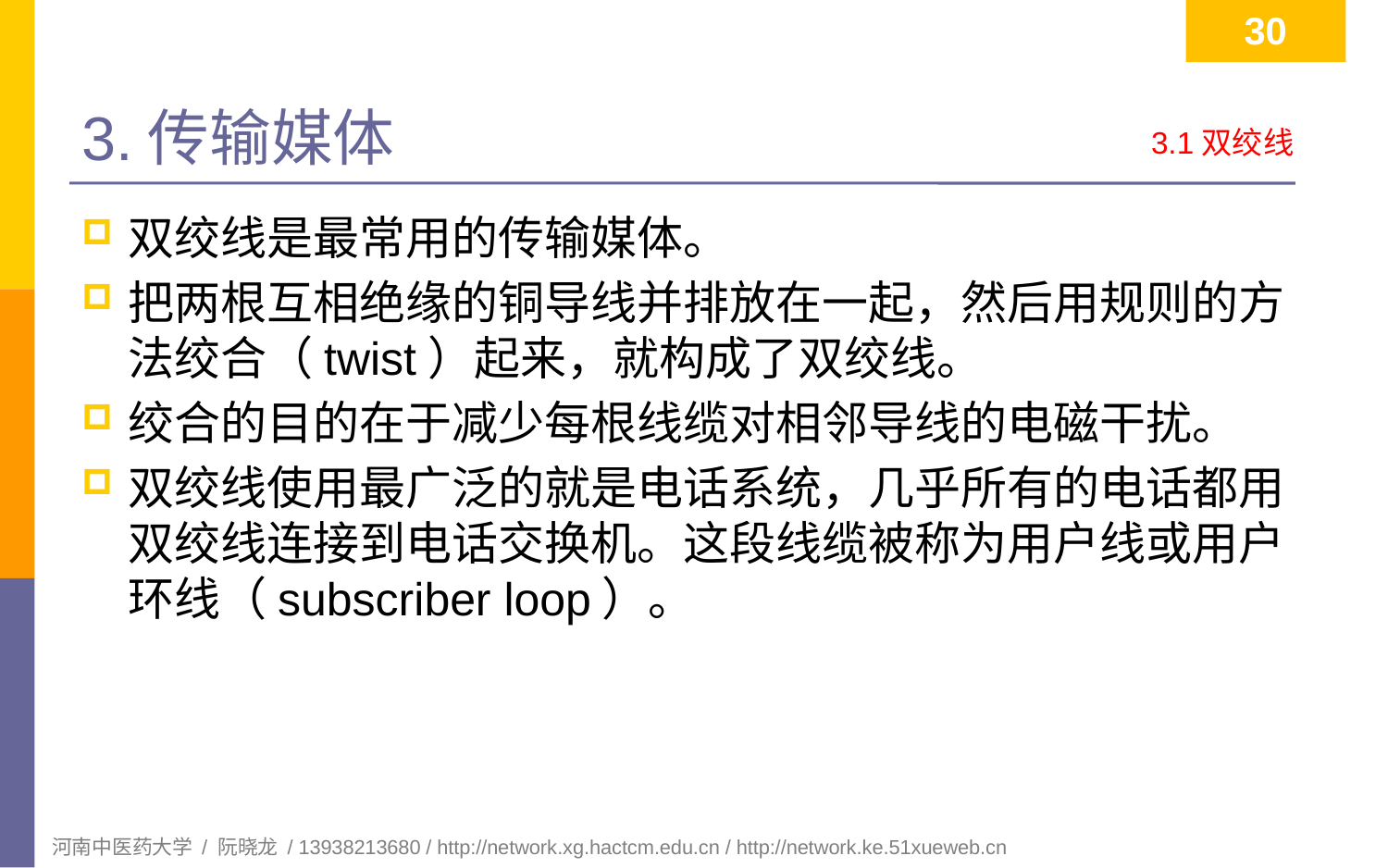

30
# 3.传输媒体
3.1双绞线
双绞线是最常用的传输媒体。
把两根互相绝缘的铜导线并排放在一起，然后用规则的方法绞合（twist）起来，就构成了双绞线。
绞合的目的在于减少每根线缆对相邻导线的电磁干扰。
双绞线使用最广泛的就是电话系统，几乎所有的电话都用双绞线连接到电话交换机。这段线缆被称为用户线或用户环线（subscriber loop）。